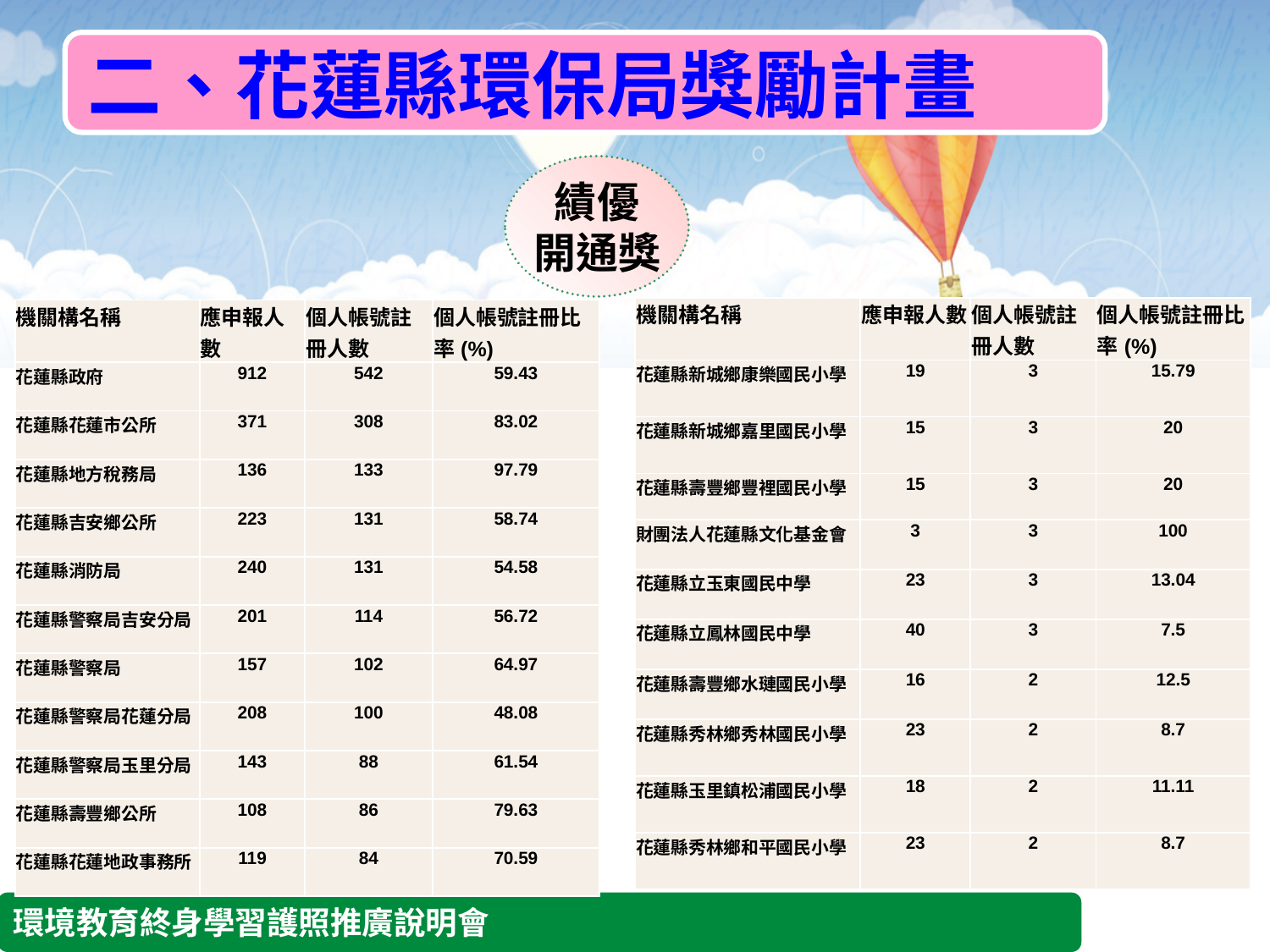

# 二、花蓮縣環保局獎勵計畫
績優
開通獎
| 機關構名稱 | 應申報人數 | 個人帳號註冊人數 | 個人帳號註冊比率(%) |
| --- | --- | --- | --- |
| 花蓮縣新城鄉康樂國民小學 | 19 | 3 | 15.79 |
| 花蓮縣新城鄉嘉里國民小學 | 15 | 3 | 20 |
| 花蓮縣壽豐鄉豐裡國民小學 | 15 | 3 | 20 |
| 財團法人花蓮縣文化基金會 | 3 | 3 | 100 |
| 花蓮縣立玉東國民中學 | 23 | 3 | 13.04 |
| 花蓮縣立鳳林國民中學 | 40 | 3 | 7.5 |
| 花蓮縣壽豐鄉水璉國民小學 | 16 | 2 | 12.5 |
| 花蓮縣秀林鄉秀林國民小學 | 23 | 2 | 8.7 |
| 花蓮縣玉里鎮松浦國民小學 | 18 | 2 | 11.11 |
| 花蓮縣秀林鄉和平國民小學 | 23 | 2 | 8.7 |
| 機關構名稱 | 應申報人數 | 個人帳號註冊人數 | 個人帳號註冊比率(%) |
| --- | --- | --- | --- |
| 花蓮縣政府 | 912 | 542 | 59.43 |
| 花蓮縣花蓮市公所 | 371 | 308 | 83.02 |
| 花蓮縣地方稅務局 | 136 | 133 | 97.79 |
| 花蓮縣吉安鄉公所 | 223 | 131 | 58.74 |
| 花蓮縣消防局 | 240 | 131 | 54.58 |
| 花蓮縣警察局吉安分局 | 201 | 114 | 56.72 |
| 花蓮縣警察局 | 157 | 102 | 64.97 |
| 花蓮縣警察局花蓮分局 | 208 | 100 | 48.08 |
| 花蓮縣警察局玉里分局 | 143 | 88 | 61.54 |
| 花蓮縣壽豐鄉公所 | 108 | 86 | 79.63 |
| 花蓮縣花蓮地政事務所 | 119 | 84 | 70.59 |